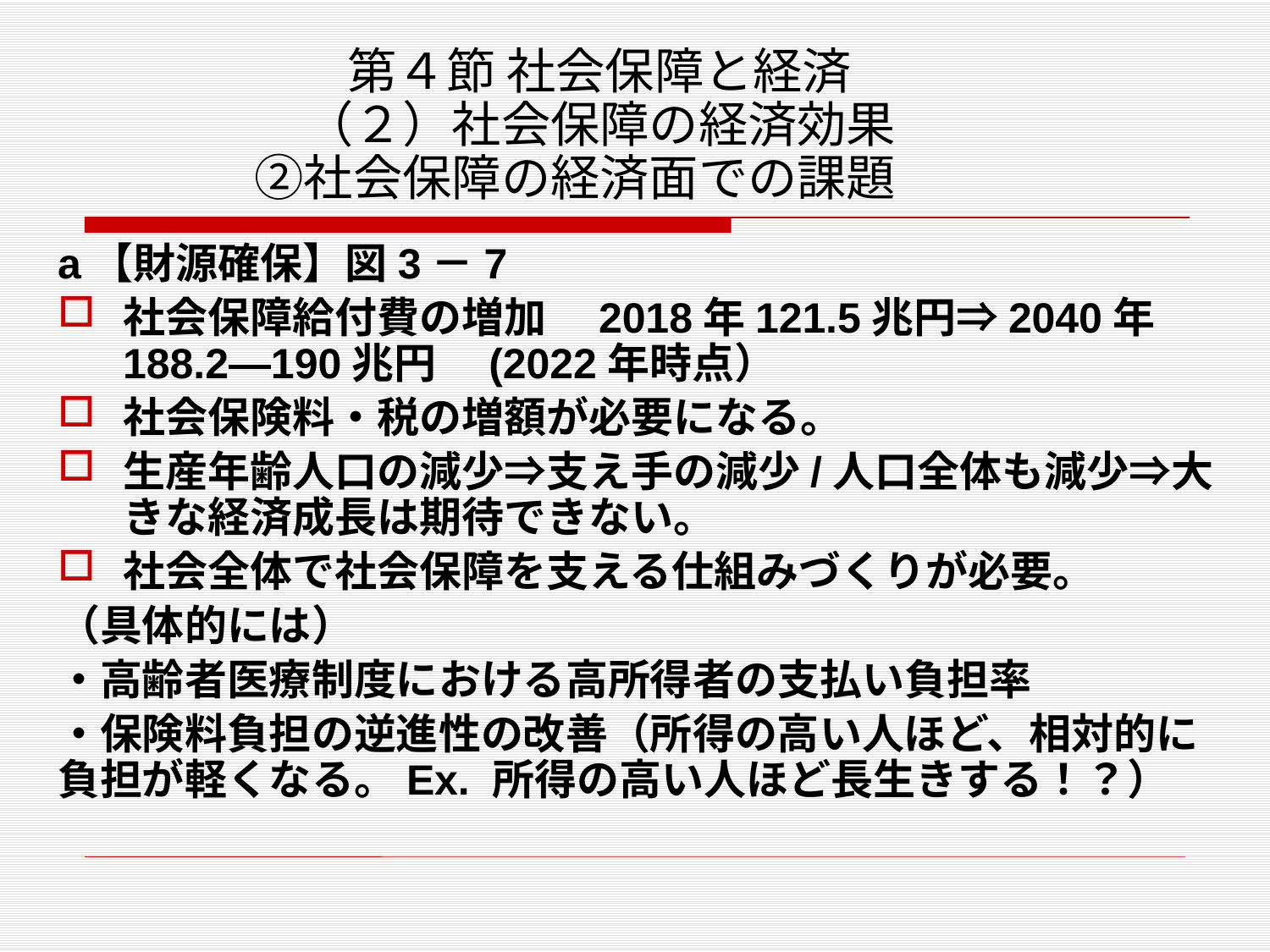

# 第４節 社会保障と経済 （２）社会保障の経済効果 ②社会保障の経済面での課題
a【財源確保】図3－7
社会保障給付費の増加　2018年121.5兆円⇒2040年188.2―190兆円　(2022年時点）
社会保険料・税の増額が必要になる。
生産年齢人口の減少⇒支え手の減少/人口全体も減少⇒大きな経済成長は期待できない。
社会全体で社会保障を支える仕組みづくりが必要。
（具体的には）
・高齢者医療制度における高所得者の支払い負担率
・保険料負担の逆進性の改善（所得の高い人ほど、相対的に負担が軽くなる。Ex. 所得の高い人ほど長生きする！？）